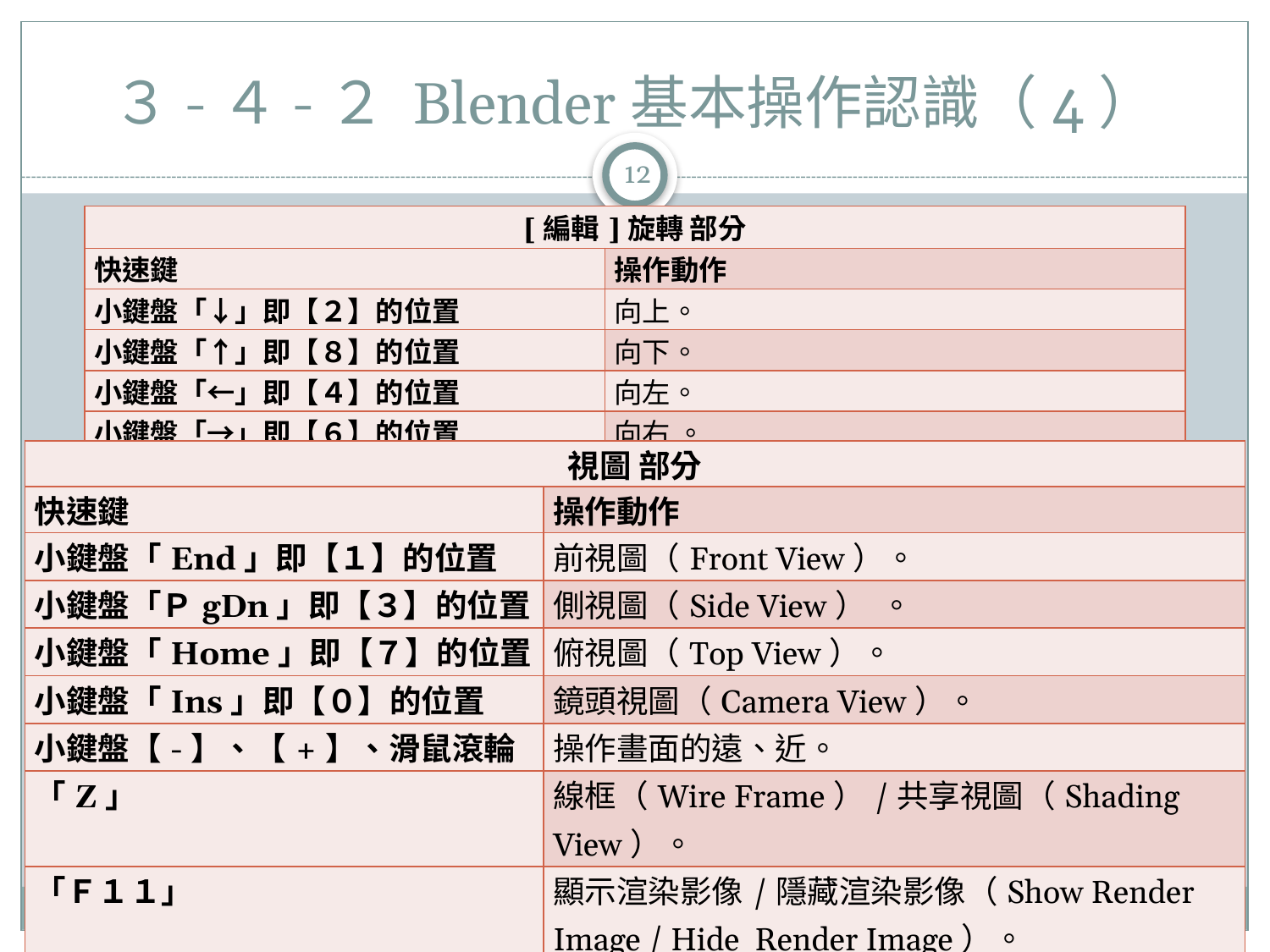

# ３-４-２ Blender基本操作認識（4）
12
| [編輯]旋轉 部分 |  |
| --- | --- |
| 快速鍵 | 操作動作 |
| 小鍵盤「↓」即【２】的位置 | 向上。 |
| 小鍵盤「↑」即【８】的位置 | 向下。 |
| 小鍵盤「←」即【４】的位置 | 向左。 |
| 小鍵盤「→」即【６】的位置 | 向右 。 |

| 視圖 部分 |  |
| --- | --- |
| 快速鍵 | 操作動作 |
| 小鍵盤「End」即【１】的位置 | 前視圖（Front View）。 |
| 小鍵盤「ＰgDn」即【３】的位置 | 側視圖（Side View） 。 |
| 小鍵盤「Home」即【７】的位置 | 俯視圖（Top View）。 |
| 小鍵盤「Ins」即【０】的位置 | 鏡頭視圖（Camera View）。 |
| 小鍵盤【-】、【+】、滑鼠滾輪 | 操作畫面的遠、近。 |
| 「Z」 | 線框（Wire Frame）/共享視圖（Shading View）。 |
| 「Ｆ１１」 | 顯示渲染影像/隱藏渲染影像（Show Render Image / Hide Render Image）。 |
| 「Ｆ１２」 | 渲染影像（Render Image）。 |
| 「空間棒」（空白鍵） | 指令輸入視窗。 |